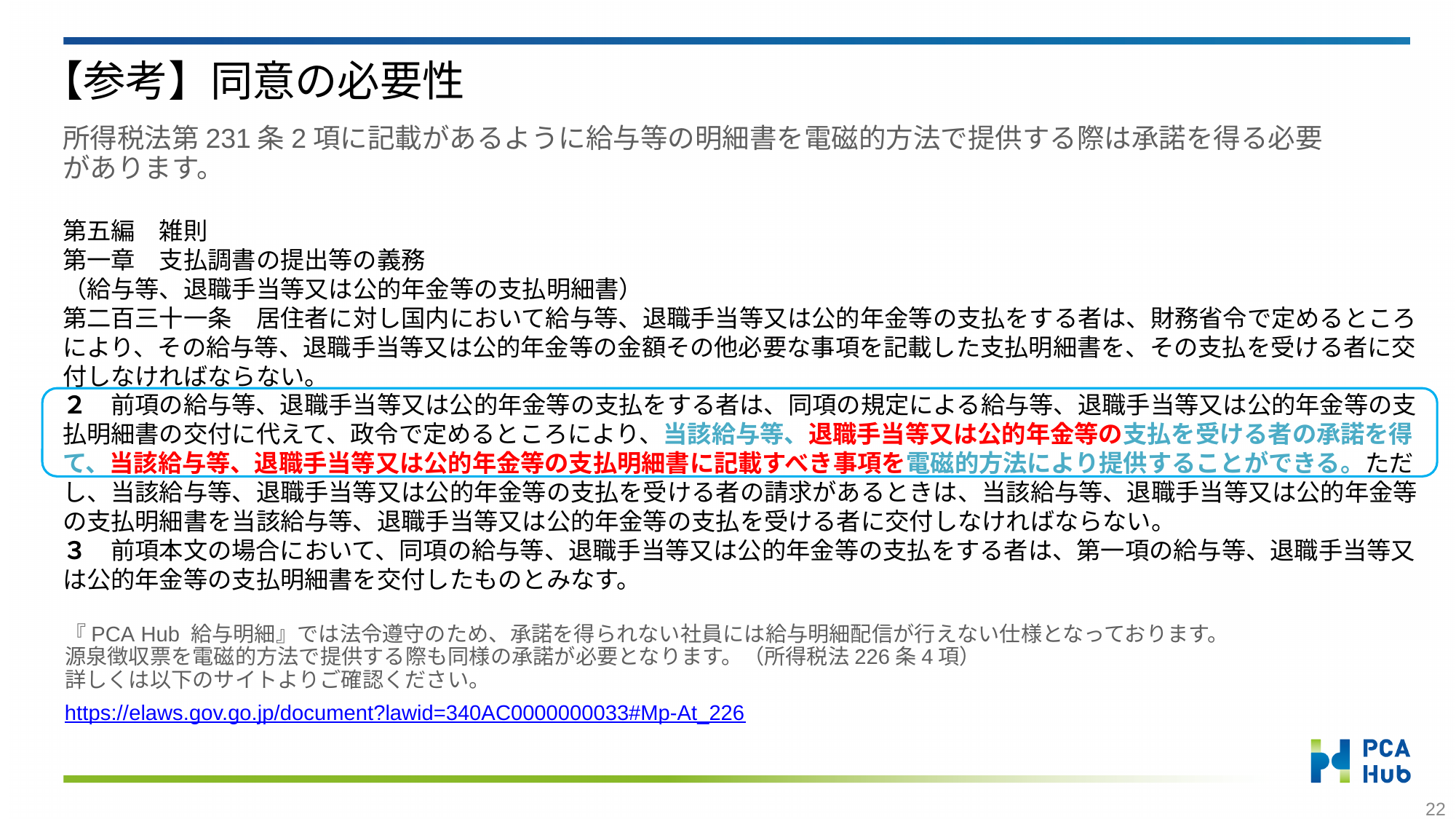

# 【参考】同意の必要性
所得税法第231条2項に記載があるように給与等の明細書を電磁的方法で提供する際は承諾を得る必要があります。
第五編　雑則
第一章　支払調書の提出等の義務
（給与等、退職手当等又は公的年金等の支払明細書）
第二百三十一条　居住者に対し国内において給与等、退職手当等又は公的年金等の支払をする者は、財務省令で定めるところにより、その給与等、退職手当等又は公的年金等の金額その他必要な事項を記載した支払明細書を、その支払を受ける者に交付しなければならない。
２　前項の給与等、退職手当等又は公的年金等の支払をする者は、同項の規定による給与等、退職手当等又は公的年金等の支払明細書の交付に代えて、政令で定めるところにより、当該給与等、退職手当等又は公的年金等の支払を受ける者の承諾を得て、当該給与等、退職手当等又は公的年金等の支払明細書に記載すべき事項を電磁的方法により提供することができる。ただし、当該給与等、退職手当等又は公的年金等の支払を受ける者の請求があるときは、当該給与等、退職手当等又は公的年金等の支払明細書を当該給与等、退職手当等又は公的年金等の支払を受ける者に交付しなければならない。
３　前項本文の場合において、同項の給与等、退職手当等又は公的年金等の支払をする者は、第一項の給与等、退職手当等又は公的年金等の支払明細書を交付したものとみなす。

『PCA Hub 給与明細』では法令遵守のため、承諾を得られない社員には給与明細配信が行えない仕様となっております。
源泉徴収票を電磁的方法で提供する際も同様の承諾が必要となります。（所得税法226条4項）
詳しくは以下のサイトよりご確認ください。

https://elaws.gov.go.jp/document?lawid=340AC0000000033#Mp-At_226
22